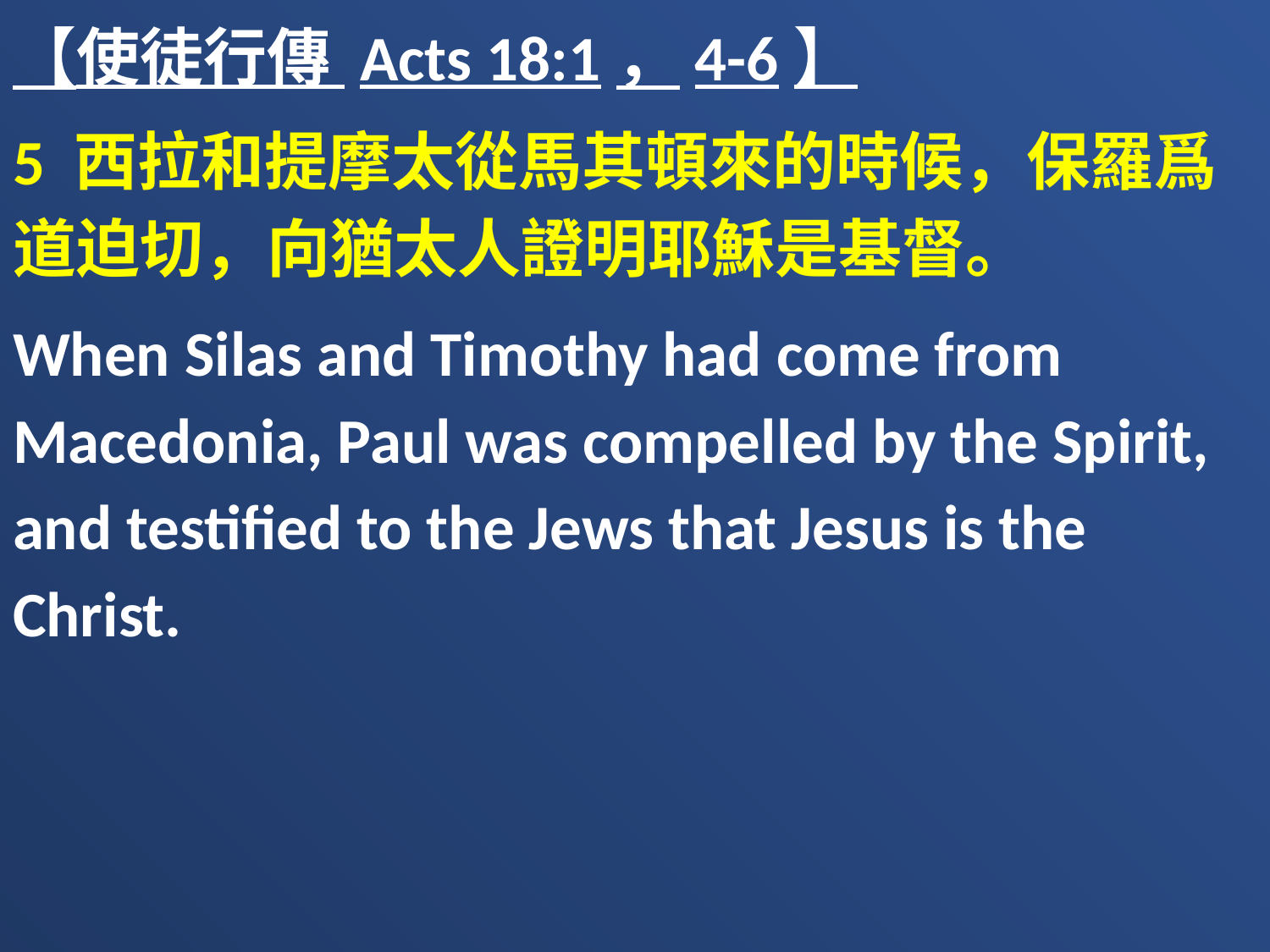

【使徒行傳 Acts 18:1，4-6】
5 西拉和提摩太從馬其頓來的時候，保羅爲道迫切，向猶太人證明耶穌是基督。
When Silas and Timothy had come from Macedonia, Paul was compelled by the Spirit, and testified to the Jews that Jesus is the Christ.